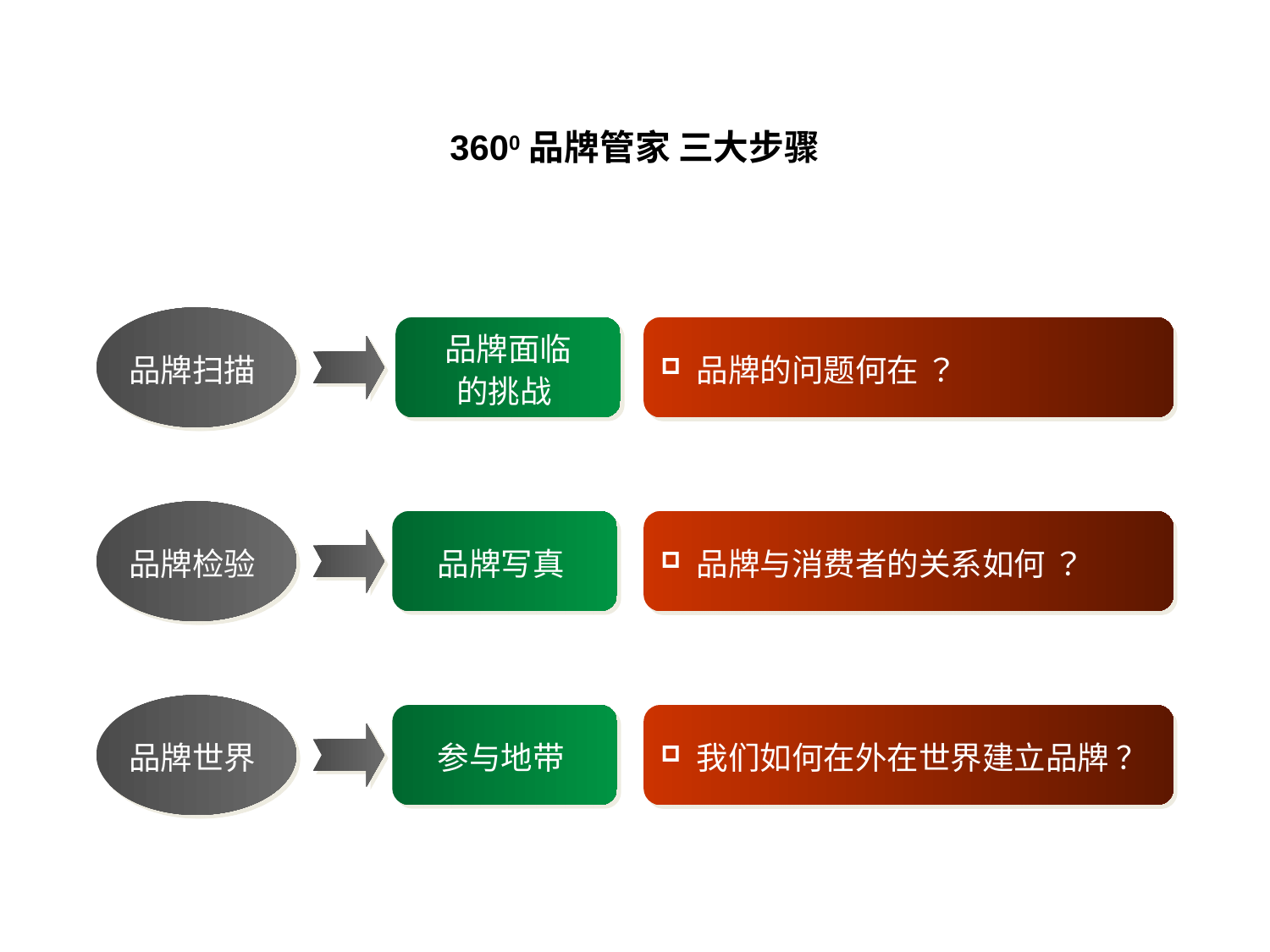

3600品牌管家 三大步骤
品牌扫描
品牌面临
的挑战
 品牌的问题何在 ？

品牌检验
品牌写真
 品牌与消费者的关系如何 ？

品牌世界
参与地带
 我们如何在外在世界建立品牌 ？